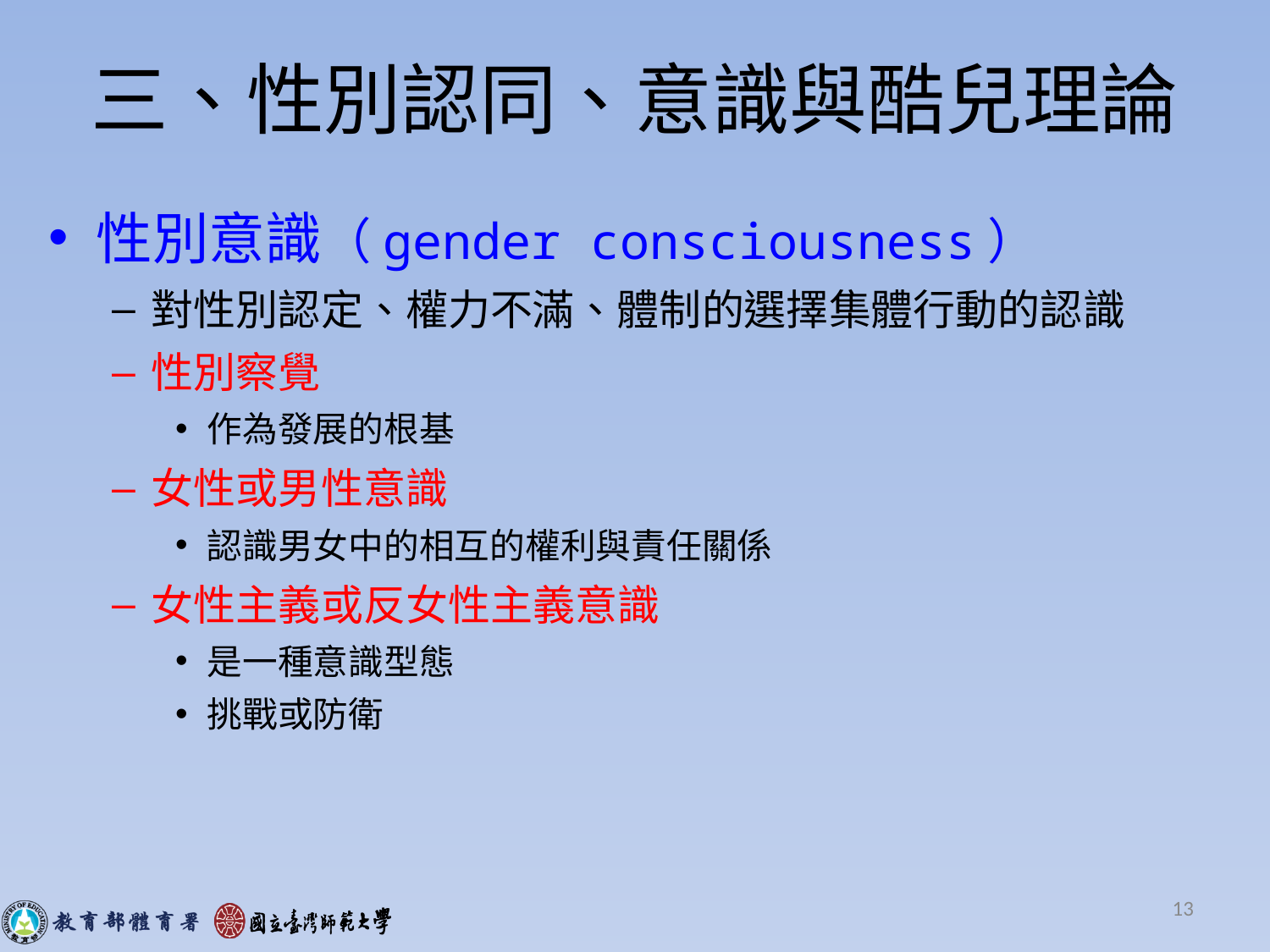

# 三、性別認同、意識與酷兒理論
性別意識（gender consciousness）
對性別認定、權力不滿、體制的選擇集體行動的認識
性別察覺
作為發展的根基
女性或男性意識
認識男女中的相互的權利與責任關係
女性主義或反女性主義意識
是一種意識型態
挑戰或防衛

13